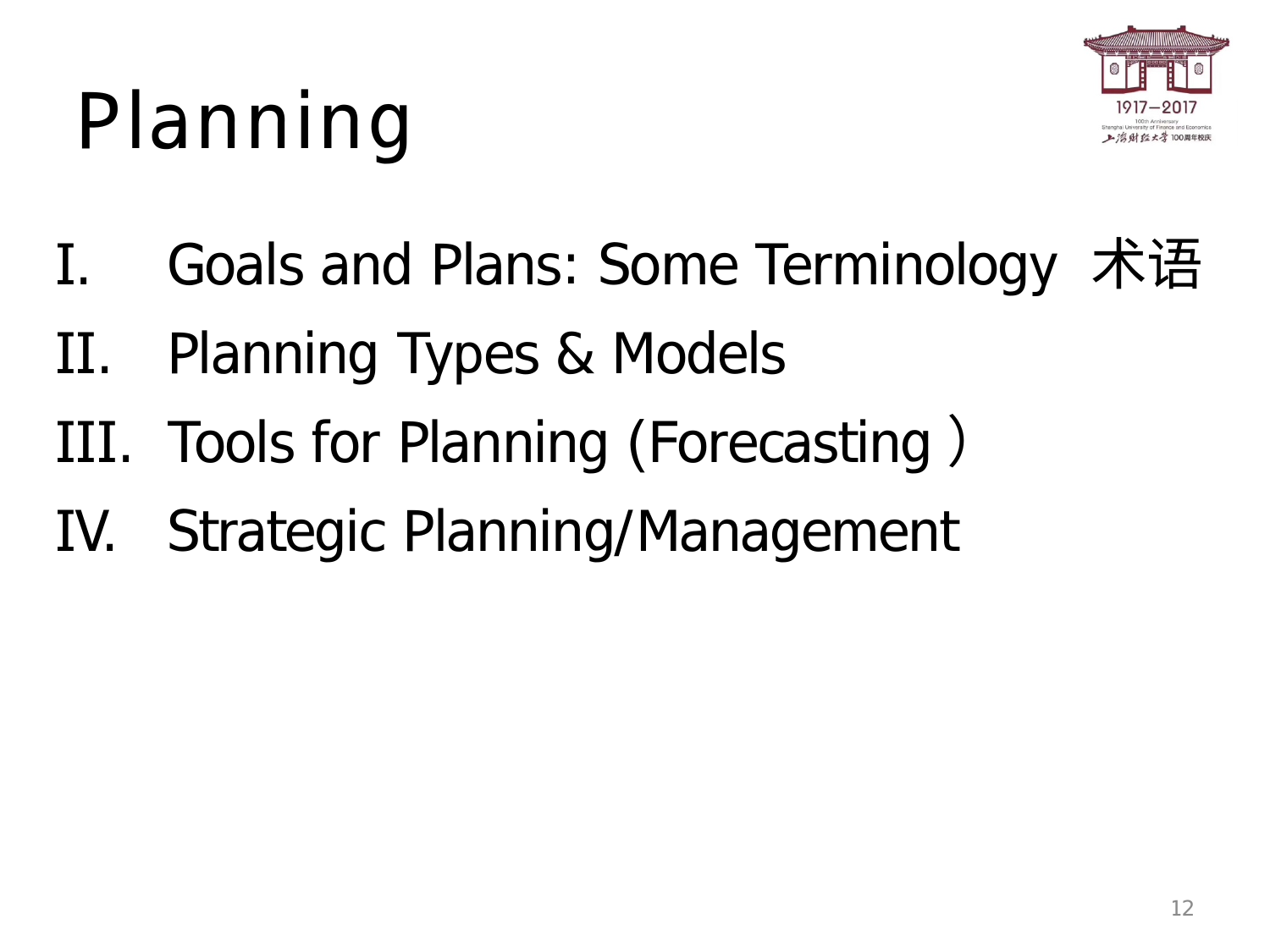

# Planning
Goals and Plans: Some Terminology 术语
Planning Types & Models
Tools for Planning (Forecasting）
Strategic Planning/Management

12